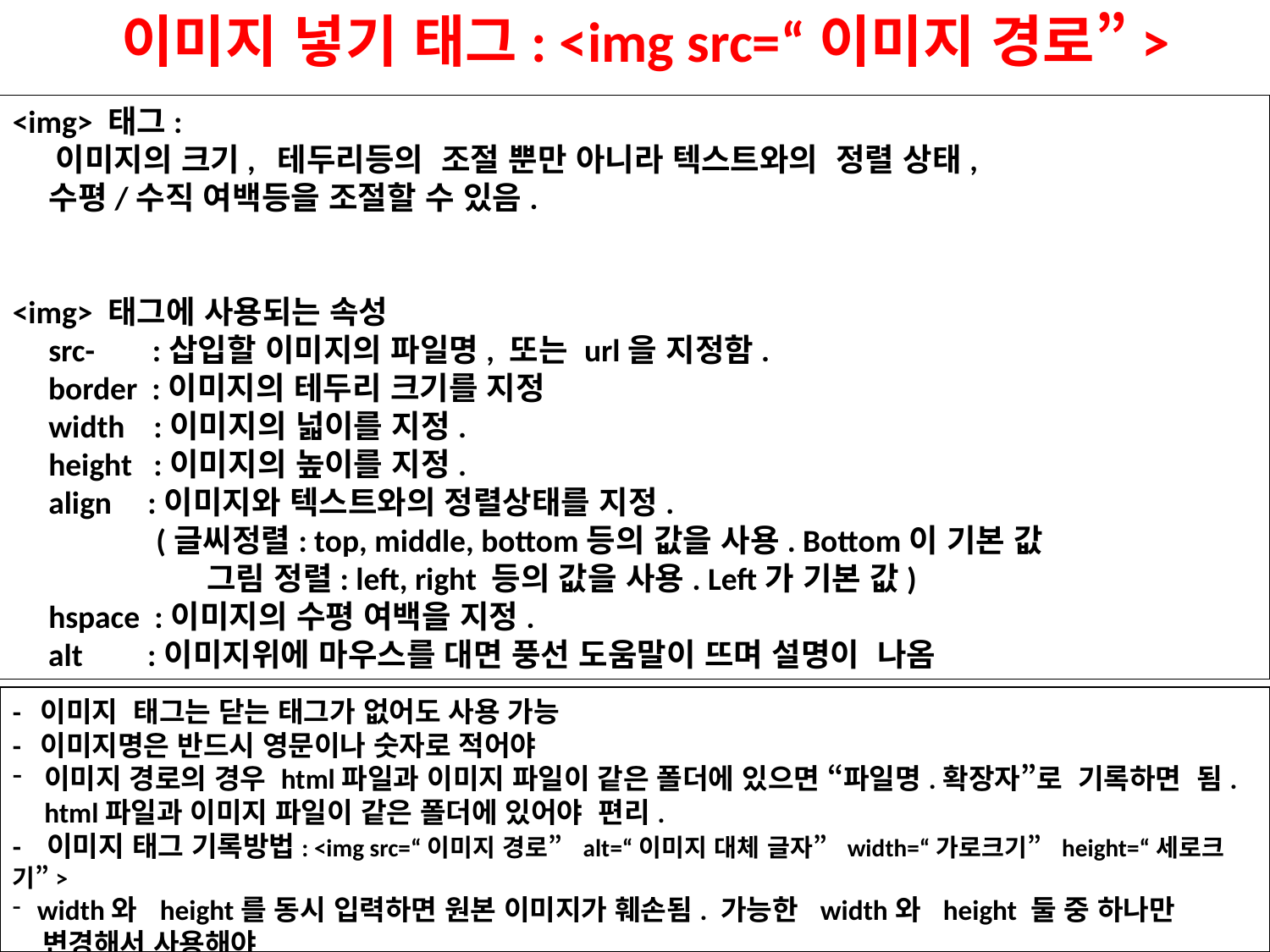

이미지 넣기 태그: <img src=“이미지 경로”>
<img> 태그:
    이미지의 크기,  테두리등의  조절 뿐만 아니라 텍스트와의  정렬 상태,
    수평/수직 여백등을 조절할 수 있음.

<img> 태그에 사용되는 속성
     src-        :삽입할 이미지의 파일명, 또는 url을 지정함.
     border  :이미지의 테두리 크기를 지정
     width    :이미지의 넓이를 지정.
     height   :이미지의 높이를 지정.
     align     :이미지와 텍스트와의 정렬상태를 지정.
                    (글씨정렬: top, middle, bottom등의 값을 사용. Bottom이 기본 값
                     그림 정렬: left, right 등의 값을 사용. Left가 기본 값)
     hspace  :이미지의 수평 여백을 지정.
     alt         :이미지위에 마우스를 대면 풍선 도움말이 뜨며 설명이  나옴
-  이미지  태그는 닫는 태그가 없어도 사용 가능
-  이미지명은 반드시 영문이나 숫자로 적어야
  이미지 경로의 경우 html파일과 이미지 파일이 같은 폴더에 있으면 “파일명.확장자”로  기록하면  됨.
     html파일과 이미지 파일이 같은 폴더에 있어야  편리.
-   이미지 태그 기록방법: <img src=“이미지 경로”  alt=“이미지 대체 글자”  width=“가로크기”  height=“세로크기”>
   width와  height를 동시 입력하면 원본 이미지가 훼손됨. 가능한  width와  height 둘 중 하나만
   변경해서 사용해야